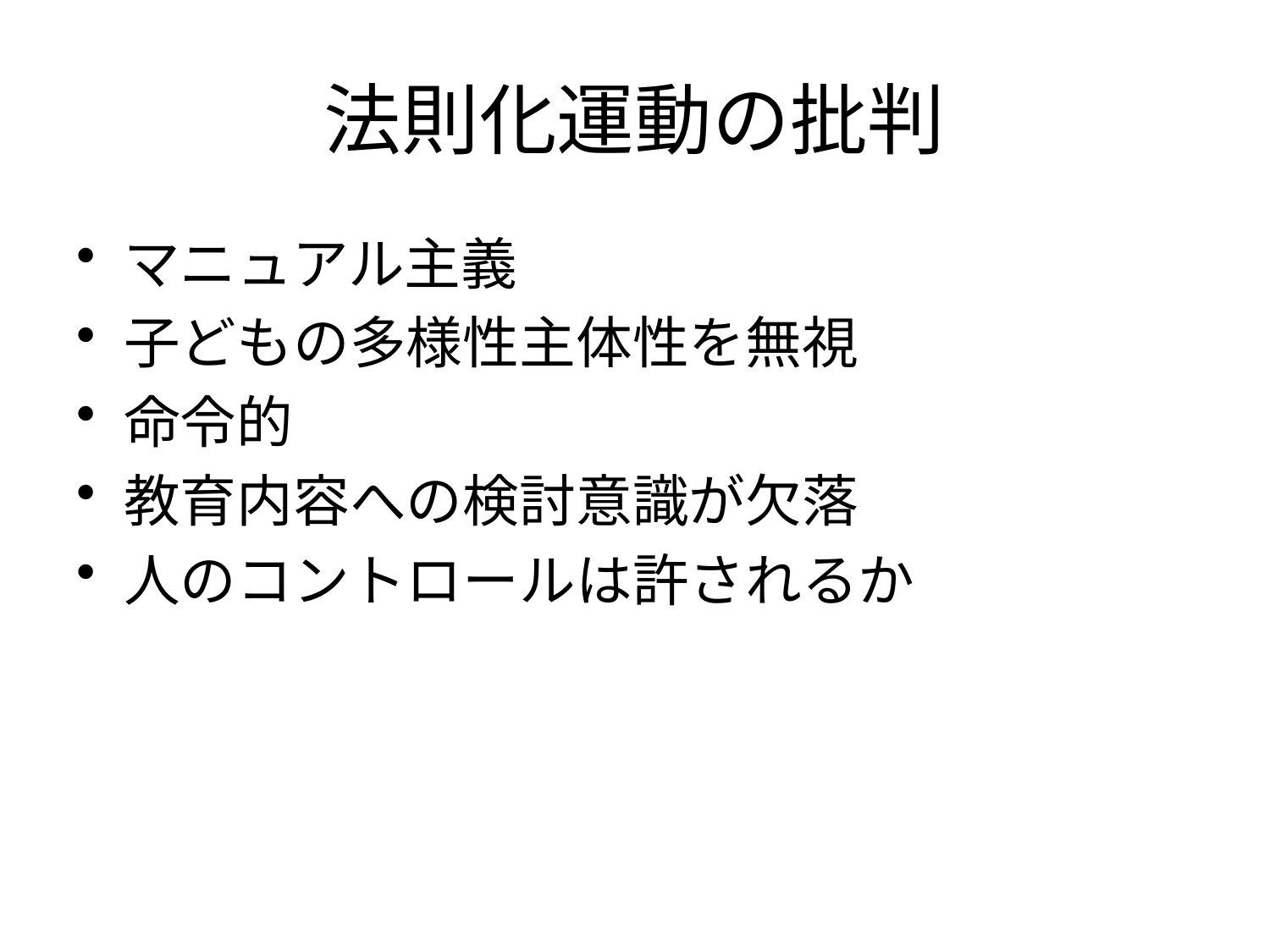

# 法則化運動の批判
マニュアル主義
子どもの多様性主体性を無視
命令的
教育内容への検討意識が欠落
人のコントロールは許されるか